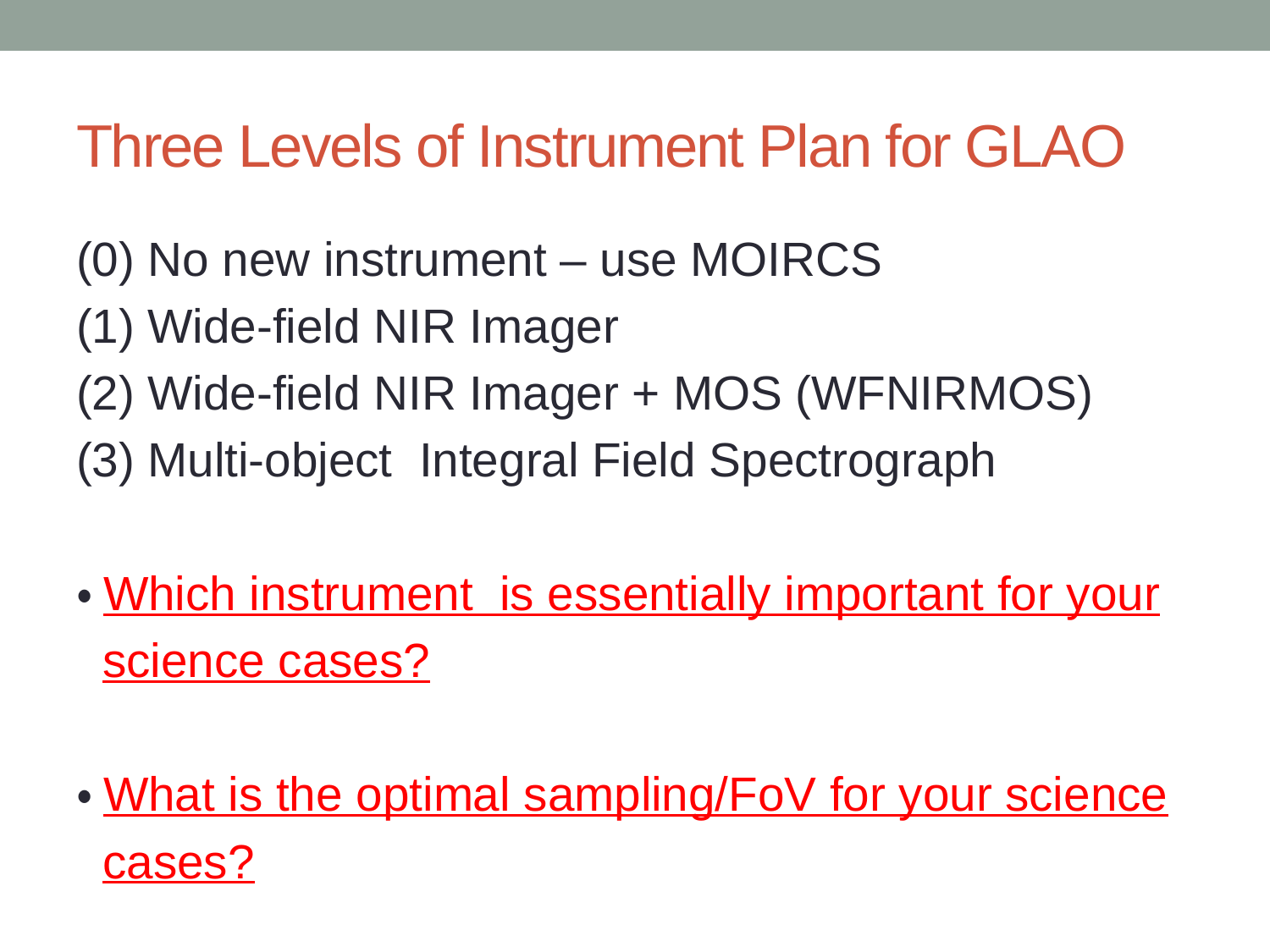

# Three Levels of Instrument Plan for GLAO
(0) No new instrument – use MOIRCS
(1) Wide-field NIR Imager
(2) Wide-field NIR Imager + MOS (WFNIRMOS)
(3) Multi-object  Integral Field Spectrograph

・Which instrument  is essentially important for your
  science cases?

・What is the optimal sampling/FoV for your science
  cases?